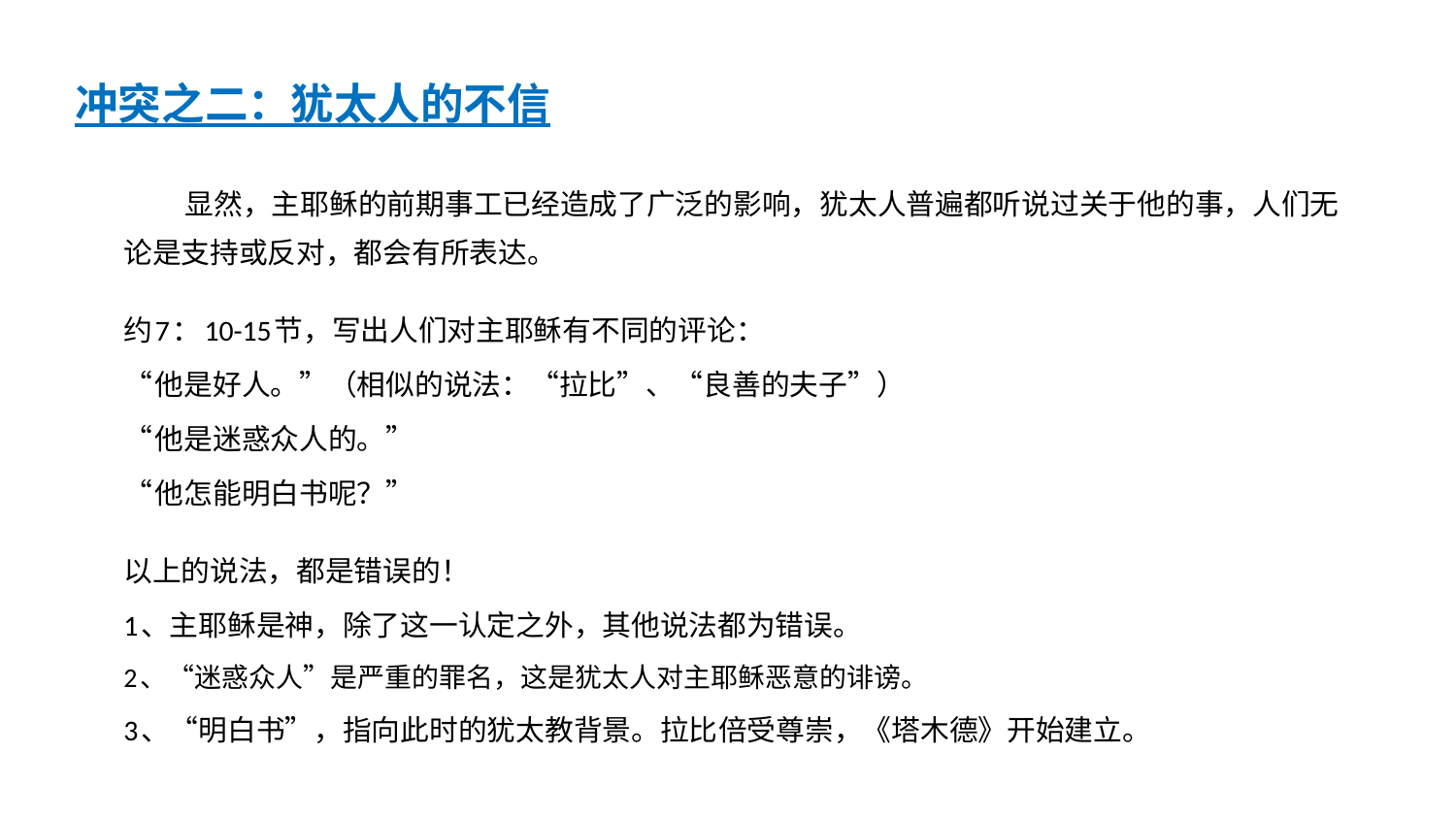

冲突之二：犹太人的不信

         显然，主耶稣的前期事工已经造成了广泛的影响，犹太人普遍都听说过关于他的事，人们无论是支持或反对，都会有所表达。

	约7：10-15节，写出人们对主耶稣有不同的评论：
	“他是好人。”（相似的说法：“拉比”、“良善的夫子”）
	“他是迷惑众人的。”
	“他怎能明白书呢？”

以上的说法，都是错误的！
1、主耶稣是神，除了这一认定之外，其他说法都为错误。
2、“迷惑众人”是严重的罪名，这是犹太人对主耶稣恶意的诽谤。
3、“明白书”，指向此时的犹太教背景。拉比倍受尊崇，《塔木德》开始建立。